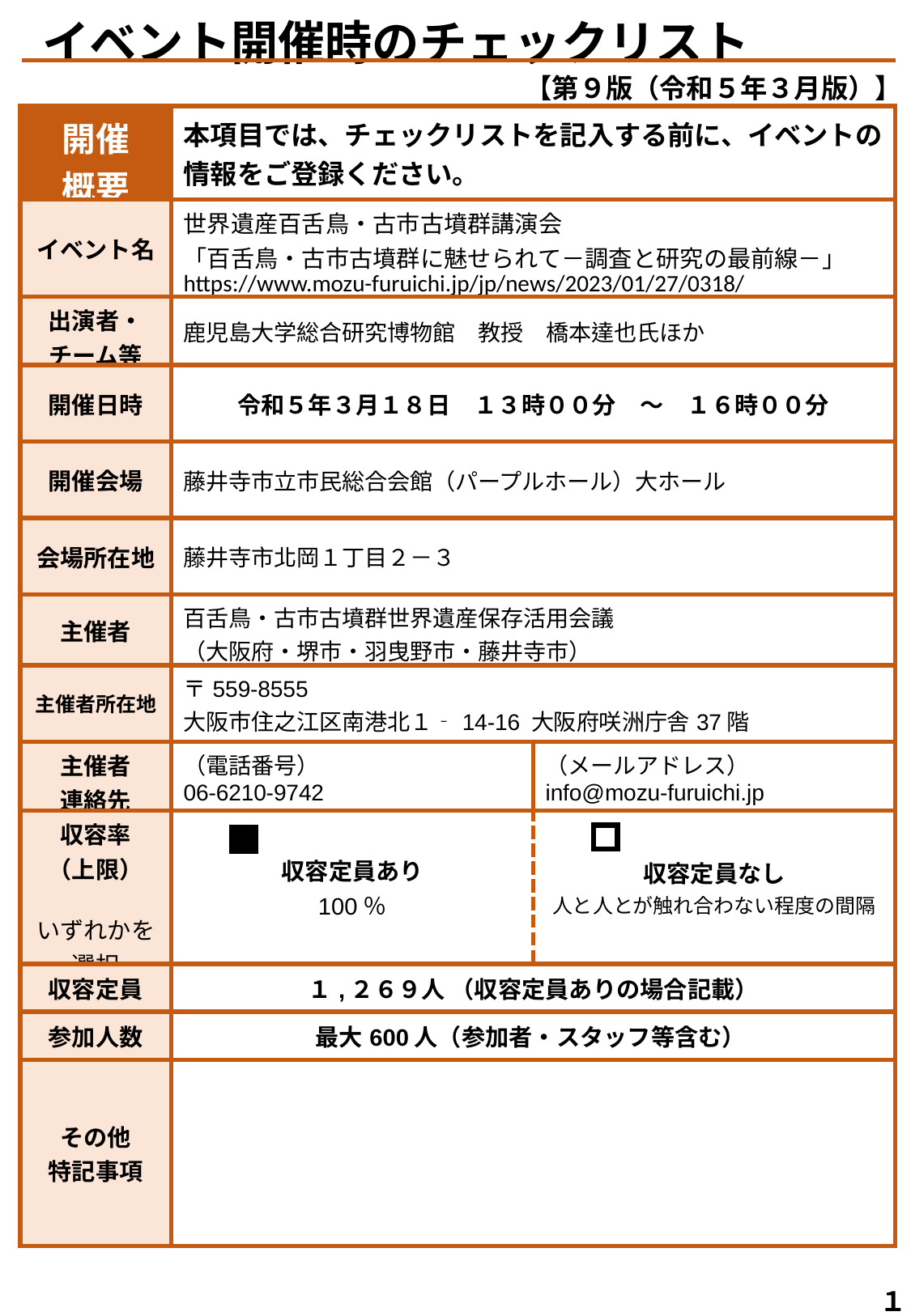

イベント開催時のチェックリスト
【第９版（令和５年３月版）】
| 開催 概要 | 本項目では、チェックリストを記入する前に、イベントの情報をご登録ください。 |  |
| --- | --- | --- |
| イベント名 | 世界遺産百舌鳥・古市古墳群講演会 「百舌鳥・古市古墳群に魅せられて－調査と研究の最前線－」 https://www.mozu-furuichi.jp/jp/news/2023/01/27/0318/ |  |
| 出演者・ チーム等 | 鹿児島大学総合研究博物館　教授　橋本達也氏ほか |  |
| 開催日時 | 令和５年３月１８日　１３時００分　～　１６時００分 |  |
| 開催会場 | 藤井寺市立市民総合会館（パープルホール）大ホール |  |
| 会場所在地 | 藤井寺市北岡１丁目２－３ |  |
| 主催者 | 百舌鳥・古市古墳群世界遺産保存活用会議 （大阪府・堺市・羽曳野市・藤井寺市） |  |
| 主催者所在地 | 〒559-8555 大阪市住之江区南港北１‐14‐16 大阪府咲洲庁舎37階 |  |
| 主催者 連絡先 | （電話番号） 06-6210-9742 | （メールアドレス） info@mozu-furuichi.jp |
| 収容率 （上限） いずれかを選択 | 収容定員あり 100％ | 収容定員なし 人と人とが触れ合わない程度の間隔 |
| 収容定員 | １,２６９人 （収容定員ありの場合記載） |  |
| 参加人数 | 最大600人（参加者・スタッフ等含む） |  |
| その他 特記事項 |  |  |

１